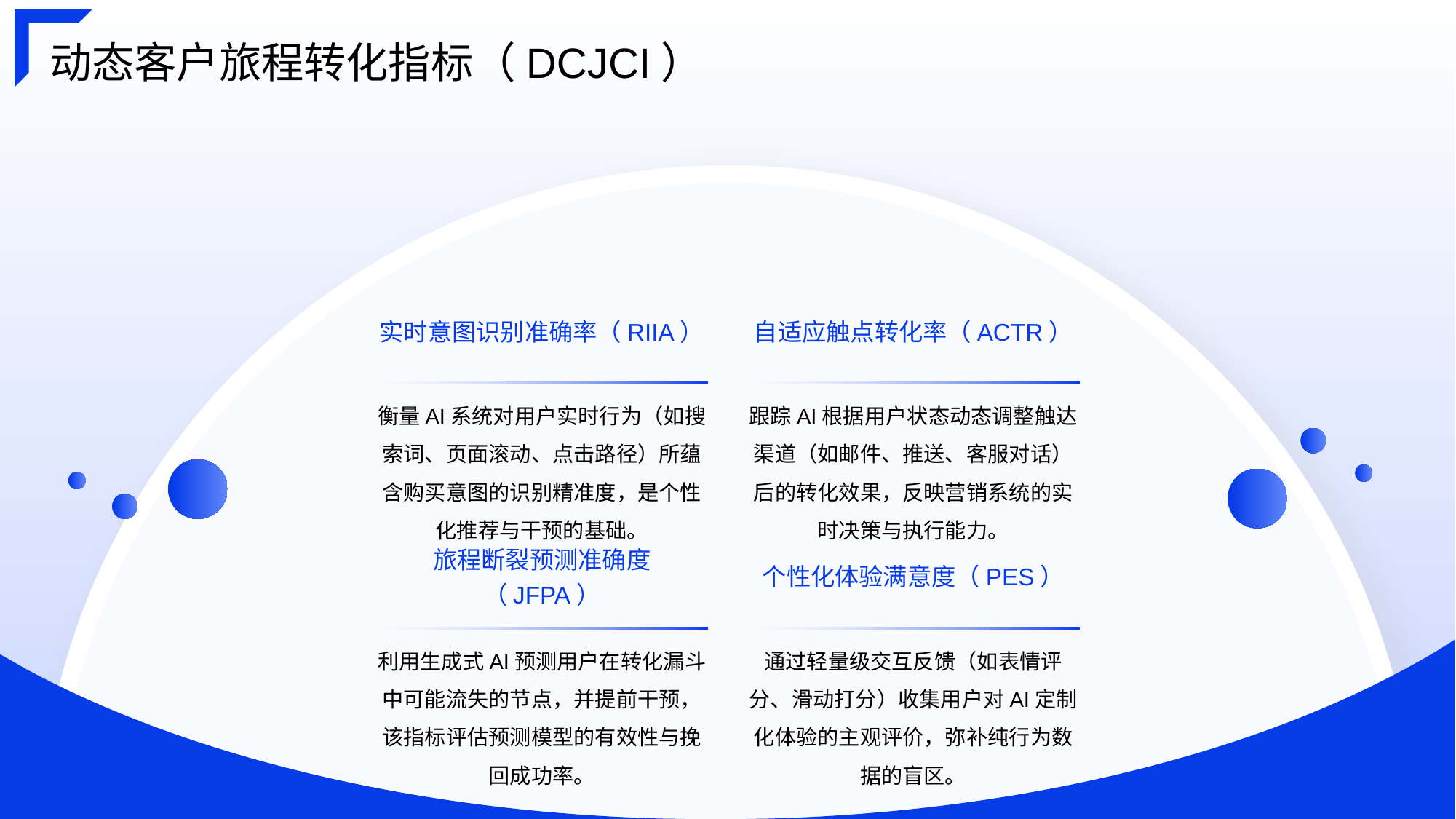

动态客户旅程转化指标（DCJCI）

实时意图识别准确率（RIIA）
自适应触点转化率（ACTR）

衡量AI系统对用户实时行为（如搜索词、页面滚动、点击路径）所蕴含购买意图的识别精准度，是个性化推荐与干预的基础。
跟踪AI根据用户状态动态调整触达渠道（如邮件、推送、客服对话）后的转化效果，反映营销系统的实时决策与执行能力。

旅程断裂预测准确度（JFPA）
个性化体验满意度（PES）

利用生成式AI预测用户在转化漏斗中可能流失的节点，并提前干预，该指标评估预测模型的有效性与挽回成功率。
通过轻量级交互反馈（如表情评分、滑动打分）收集用户对AI定制化体验的主观评价，弥补纯行为数据的盲区。